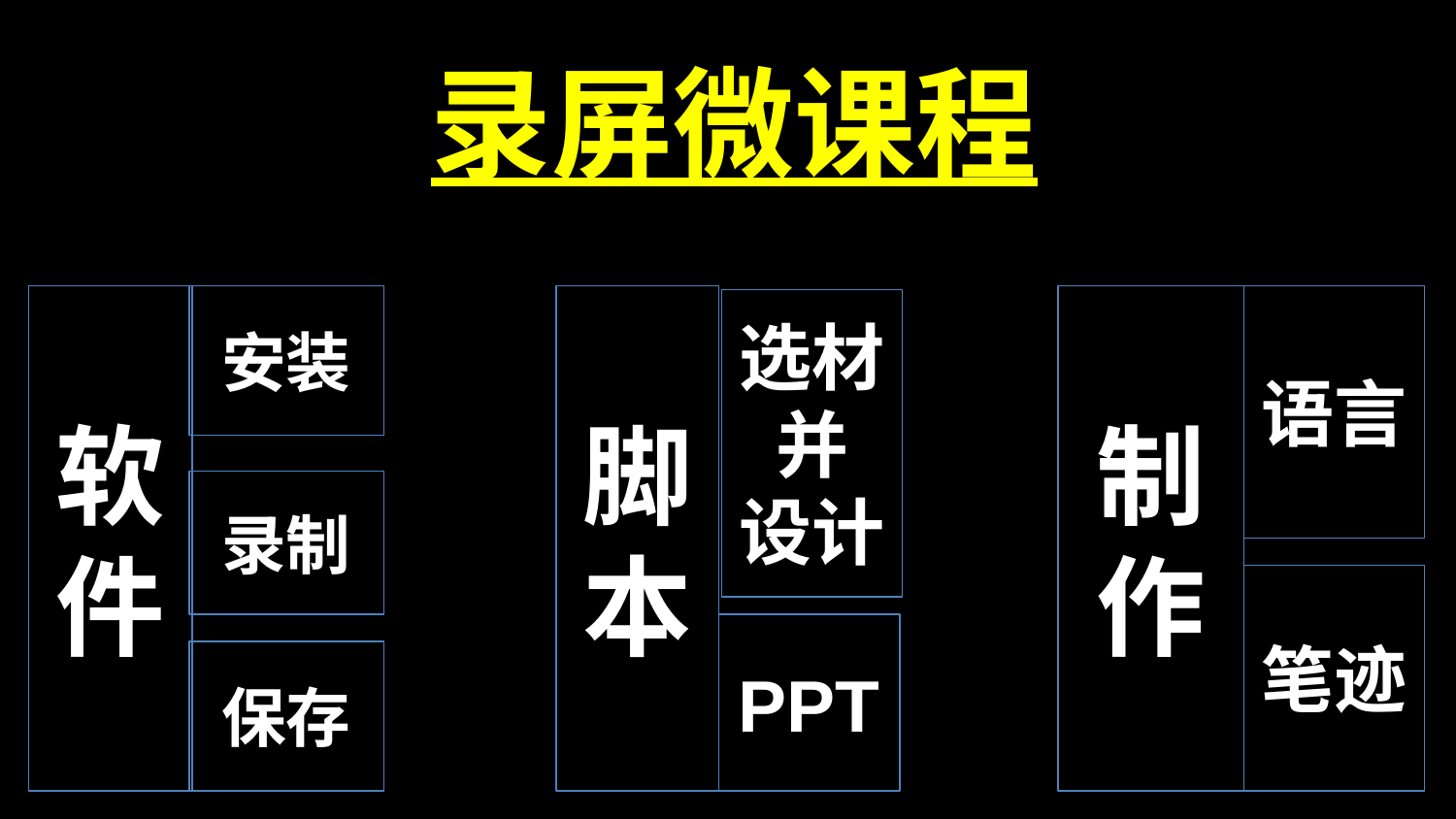

录屏微课程

选材并
设计

软件

安装

脚本

制作

语言

录制

笔迹

PPT

保存